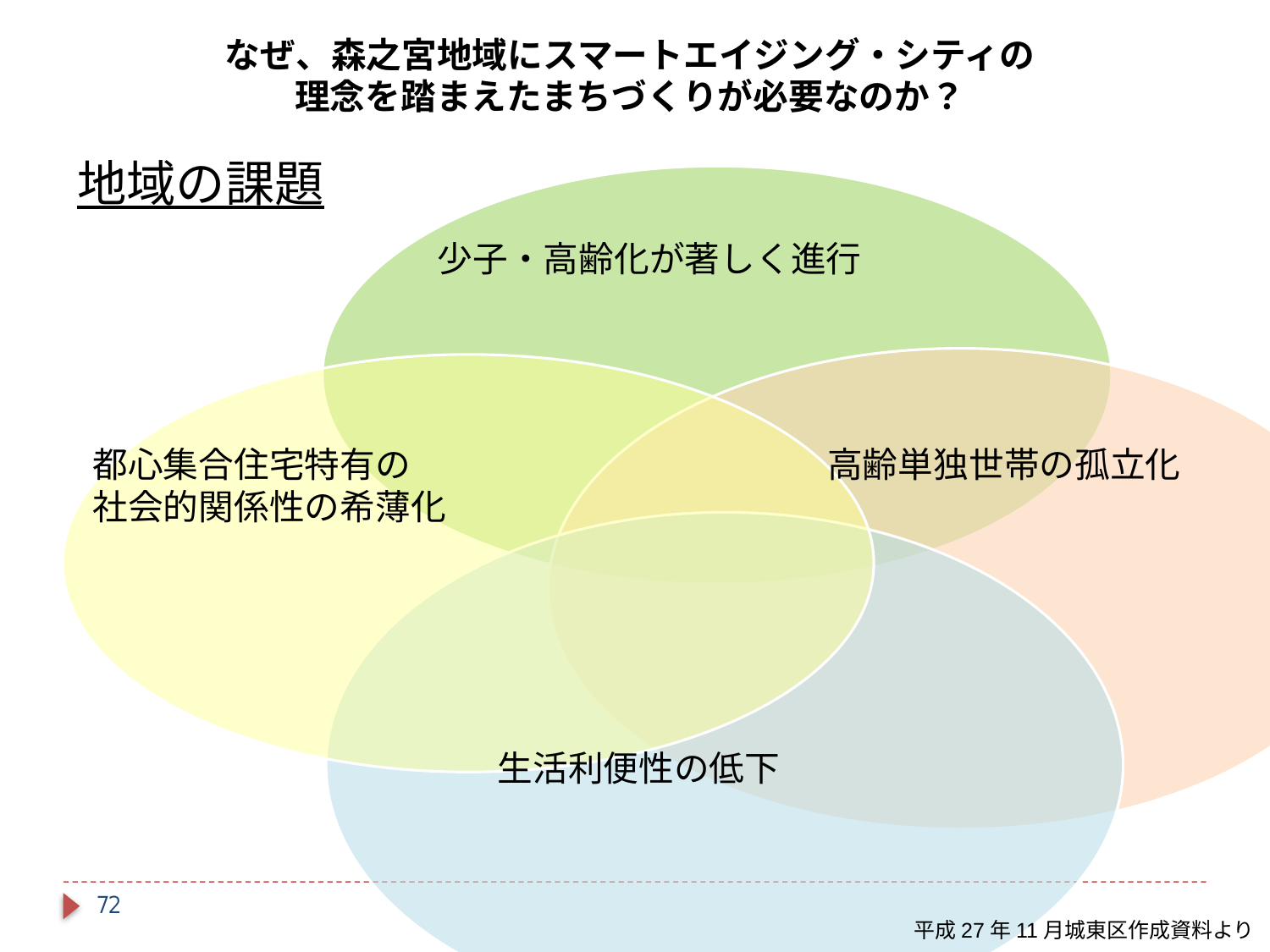

なぜ、森之宮地域にスマートエイジング・シティの
理念を踏まえたまちづくりが必要なのか？
地域の課題

少子・高齢化が著しく進行
都心集合住宅特有の
社会的関係性の希薄化
高齢単独世帯の孤立化
生活利便性の低下
72
平成27年11月城東区作成資料より